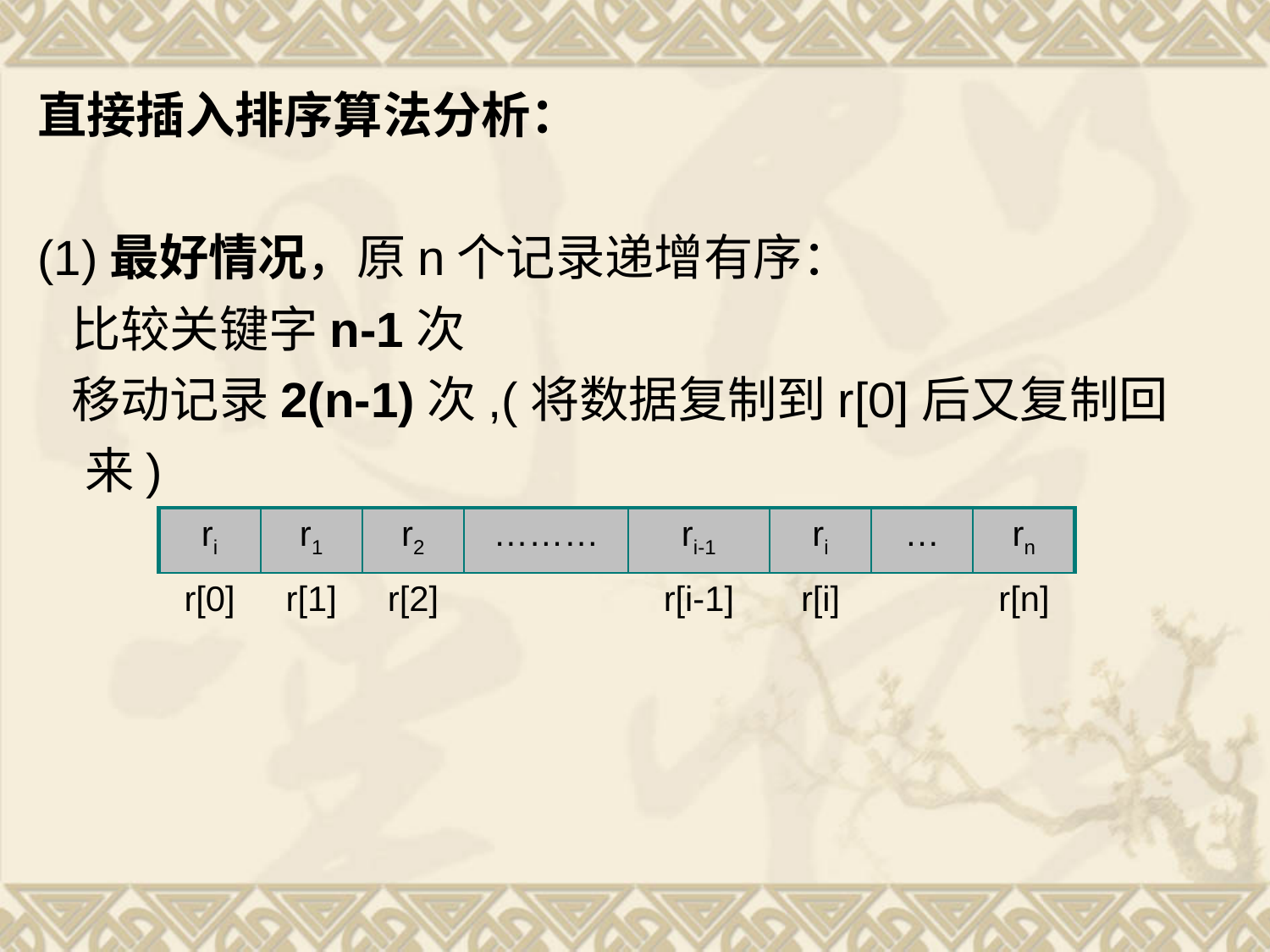

直接插入排序算法分析：

(1)最好情况，原n个记录递增有序：
  比较关键字n-1次
  移动记录2(n-1)次,(将数据复制到r[0]后又复制回来)
| ri | r1 | r2 | ……… |  | ri-1 | ri | … | rn |
| --- | --- | --- | --- | --- | --- | --- | --- | --- |
| r[0] | r[1] | r[2] |  |  | r[i-1] | r[i] |  | r[n] |